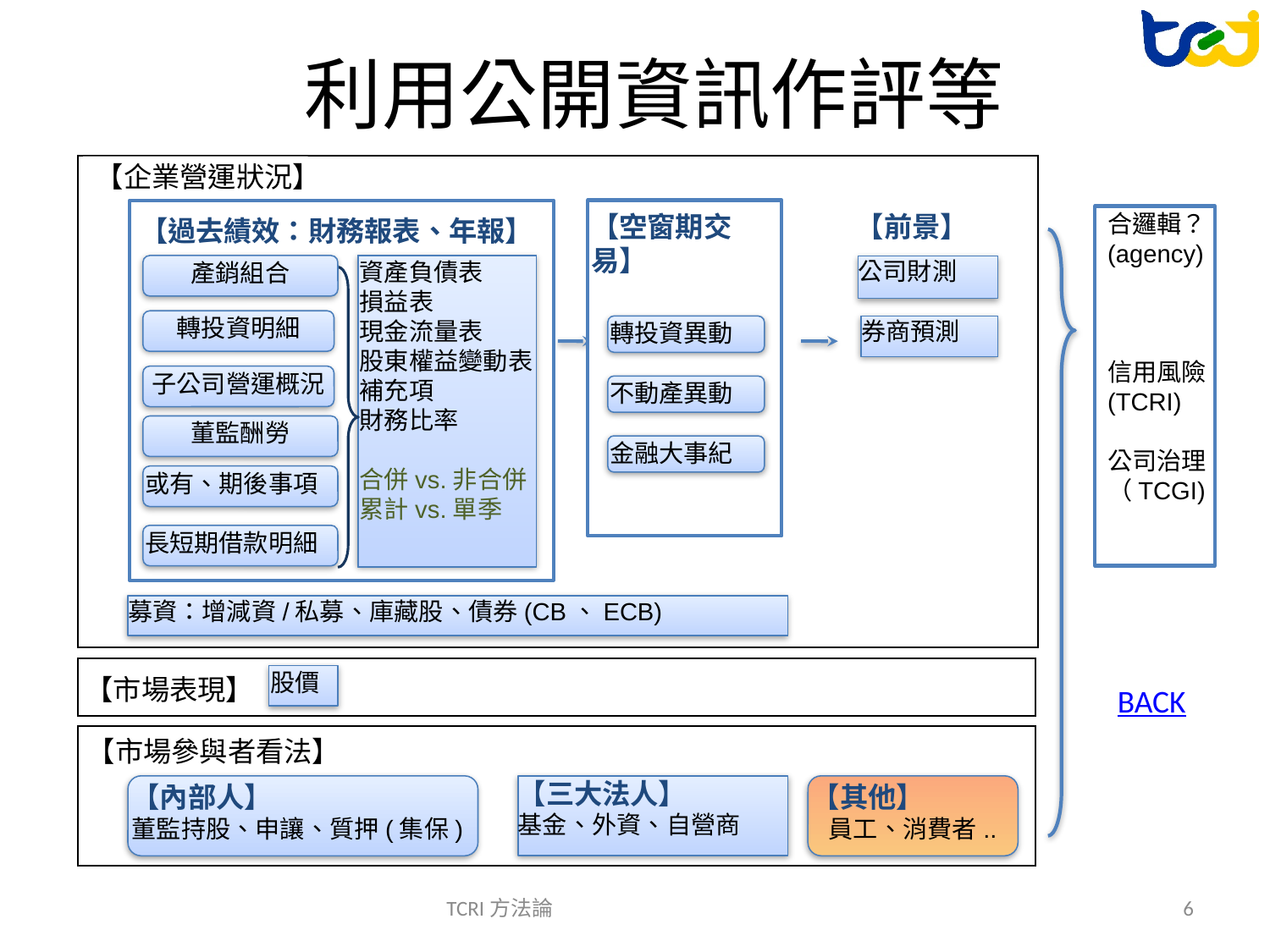

# 利用公開資訊作評等

【企業營運狀況】

【過去績效：財務報表、年報】
資產負債表
損益表
現金流量表
股東權益變動表
補充項
財務比率

合併vs.非合併
累計vs.單季
產銷組合
轉投資明細
子公司營運概況
董監酬勞
或有、期後事項
長短期借款明細

【空窗期交易】
轉投資異動
不動產異動
金融大事紀
【前景】
公司財測
券商預測

募資：增減資/私募、庫藏股、債券(CB、ECB)

合邏輯？
(agency)

信用風險
(TCRI)

公司治理
（TCGI)

股價
【市場表現】

【市場參與者看法】
【內部人】
董監持股、申讓、質押(集保)

【三大法人】
基金、外資、自營商
【其他】
員工、消費者..
BACK
TCRI方法論
6